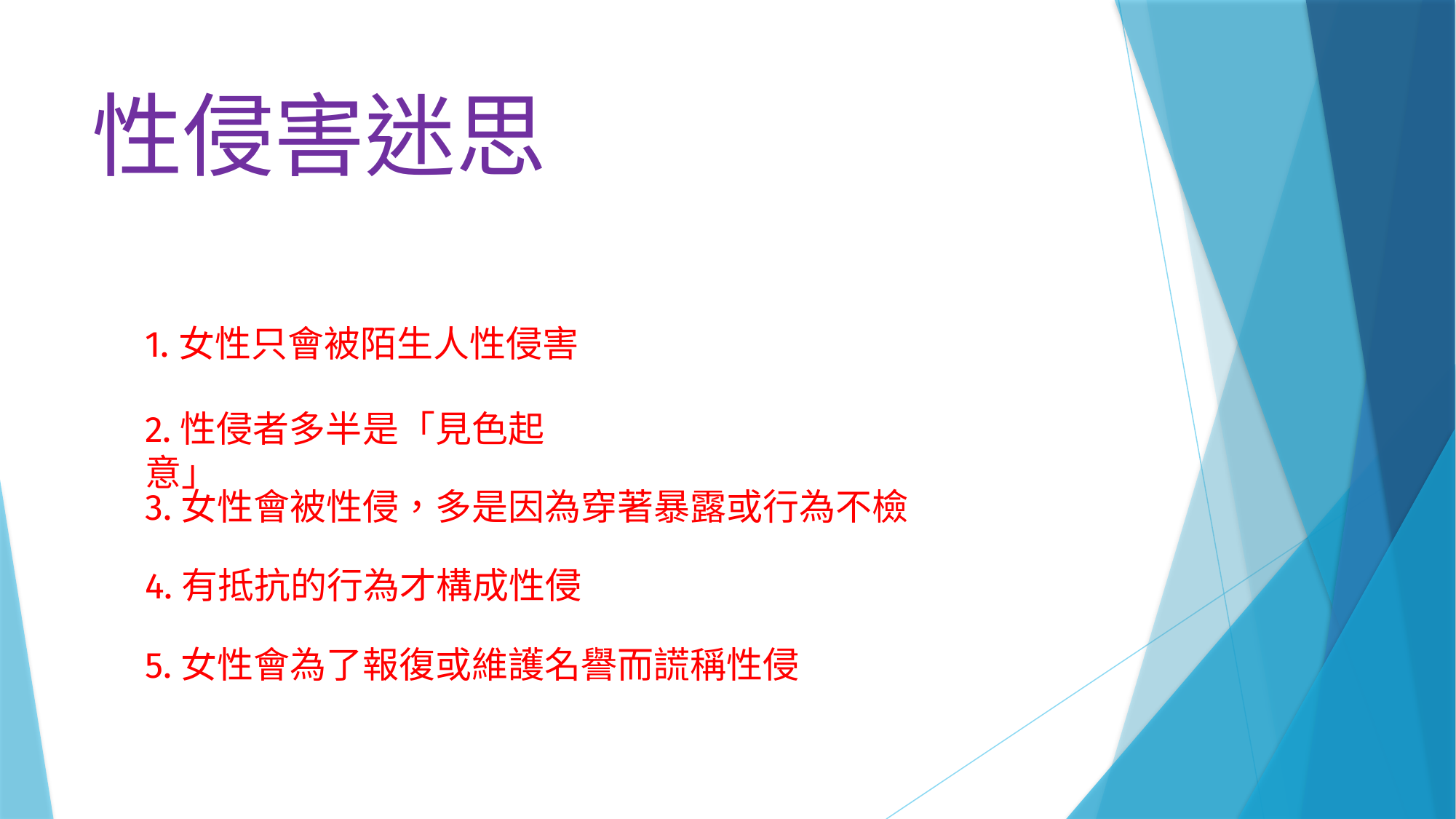

# 性侵害迷思

1.女性只會被陌生人性侵害
2.性侵者多半是「見色起意」
3.女性會被性侵，多是因為穿著暴露或行為不檢
4.有抵抗的行為才構成性侵
5.女性會為了報復或維護名譽而謊稱性侵